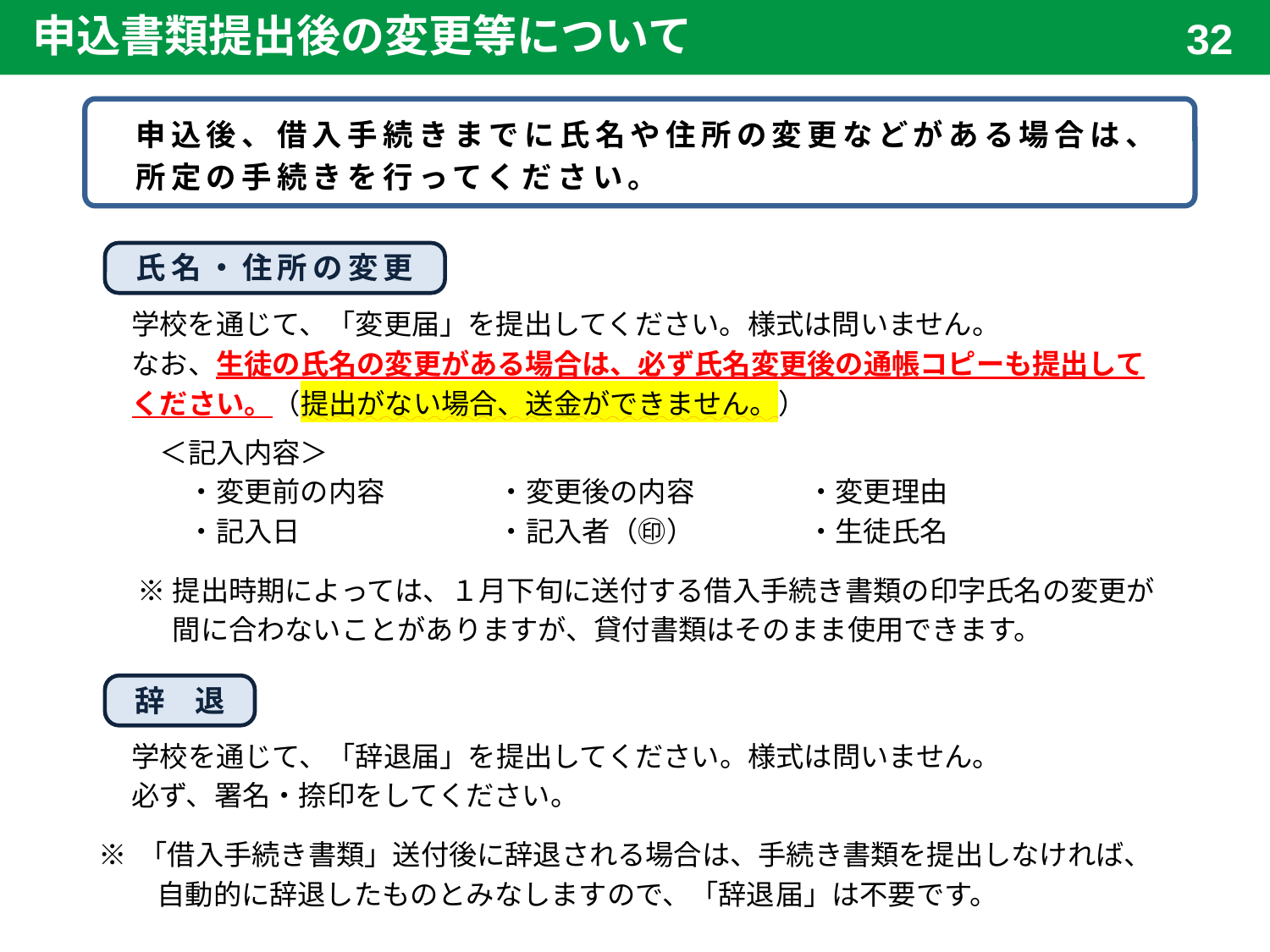

申込書類提出後の変更等について
32
　申込後、借入手続きまでに氏名や住所の変更などがある場合は、
　所定の手続きを行ってください。

　　　学校を通じて、「変更届」を提出してください。様式は問いません。
　　　なお、生徒の氏名の変更がある場合は、必ず氏名変更後の通帳コピーも提出して
　　　ください。（提出がない場合、送金ができません。）

　　　　＜記入内容＞
　　　　　・変更前の内容　　　　・変更後の内容　　　　・変更理由
　　　　　・記入日　　　　　　　・記入者（㊞）　　　　・生徒氏名

　　　 ※ 提出時期によっては、１月下旬に送付する借入手続き書類の印字氏名の変更が
　　　　  間に合わないことがありますが、貸付書類はそのまま使用できます。

氏名・住所の変更
辞　退
　　　学校を通じて、「辞退届」を提出してください。様式は問いません。
　　　必ず、署名・捺印をしてください。

        ※ 「借入手続き書類」送付後に辞退される場合は、手続き書類を提出しなければ、
　　　    自動的に辞退したものとみなしますので、「辞退届」は不要です。